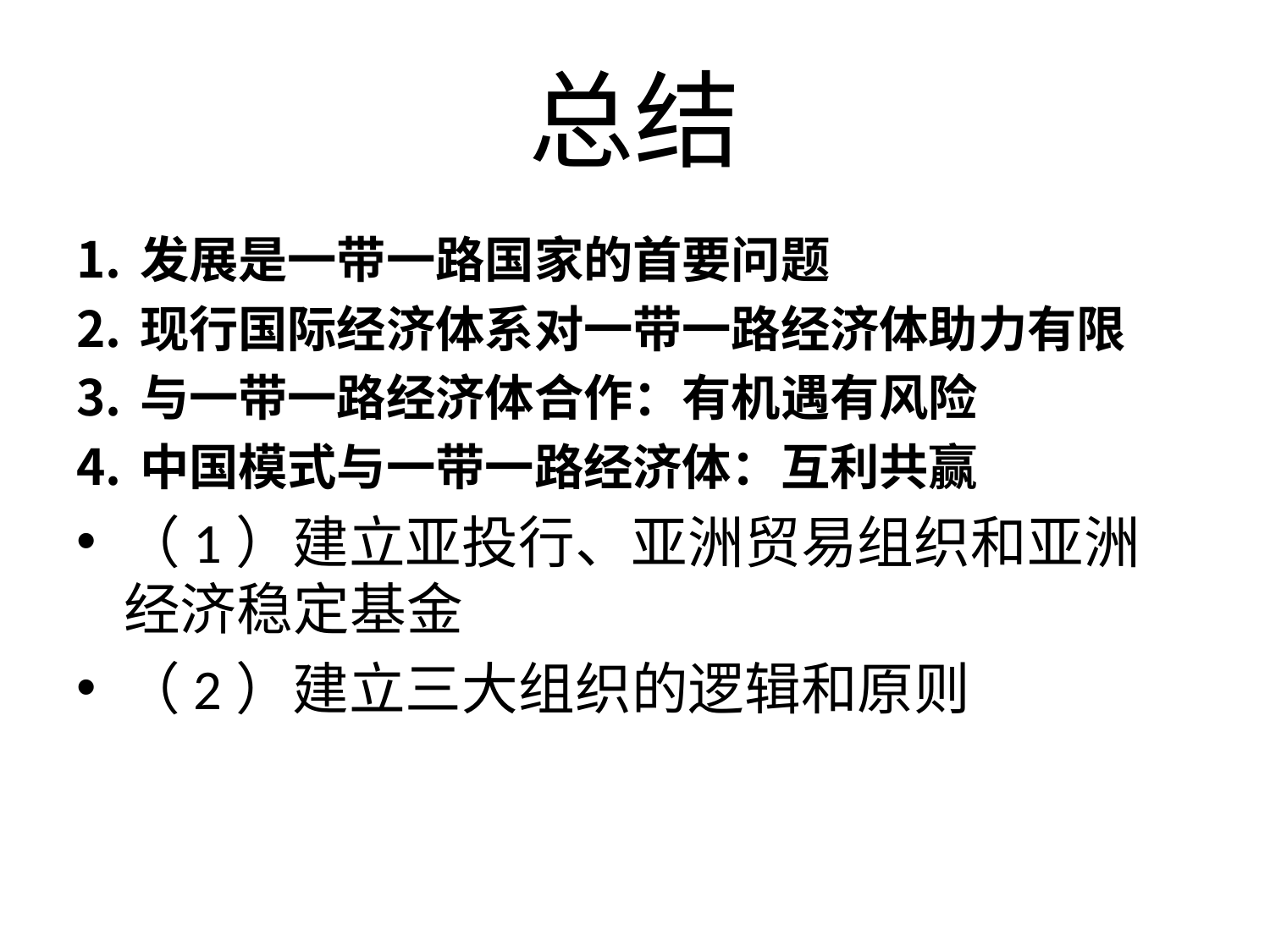

# 总结
发展是一带一路国家的首要问题
现行国际经济体系对一带一路经济体助力有限
与一带一路经济体合作：有机遇有风险
中国模式与一带一路经济体：互利共赢
（1）建立亚投行、亚洲贸易组织和亚洲经济稳定基金
（2）建立三大组织的逻辑和原则